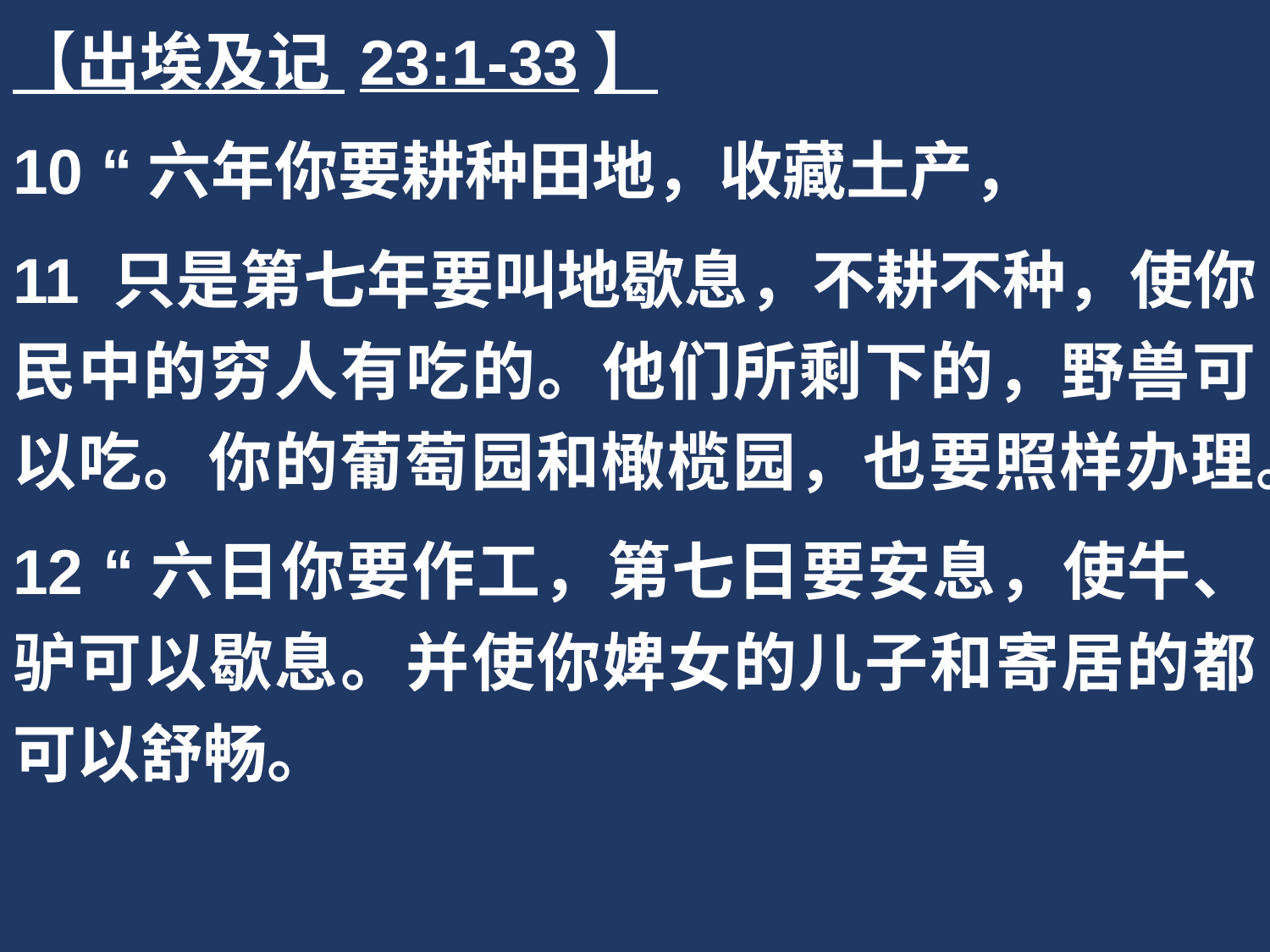

【出埃及记 23:1-33】
10 “六年你要耕种田地，收藏土产，
11 只是第七年要叫地歇息，不耕不种，使你民中的穷人有吃的。他们所剩下的，野兽可以吃。你的葡萄园和橄榄园，也要照样办理。
12 “六日你要作工，第七日要安息，使牛、驴可以歇息。并使你婢女的儿子和寄居的都可以舒畅。